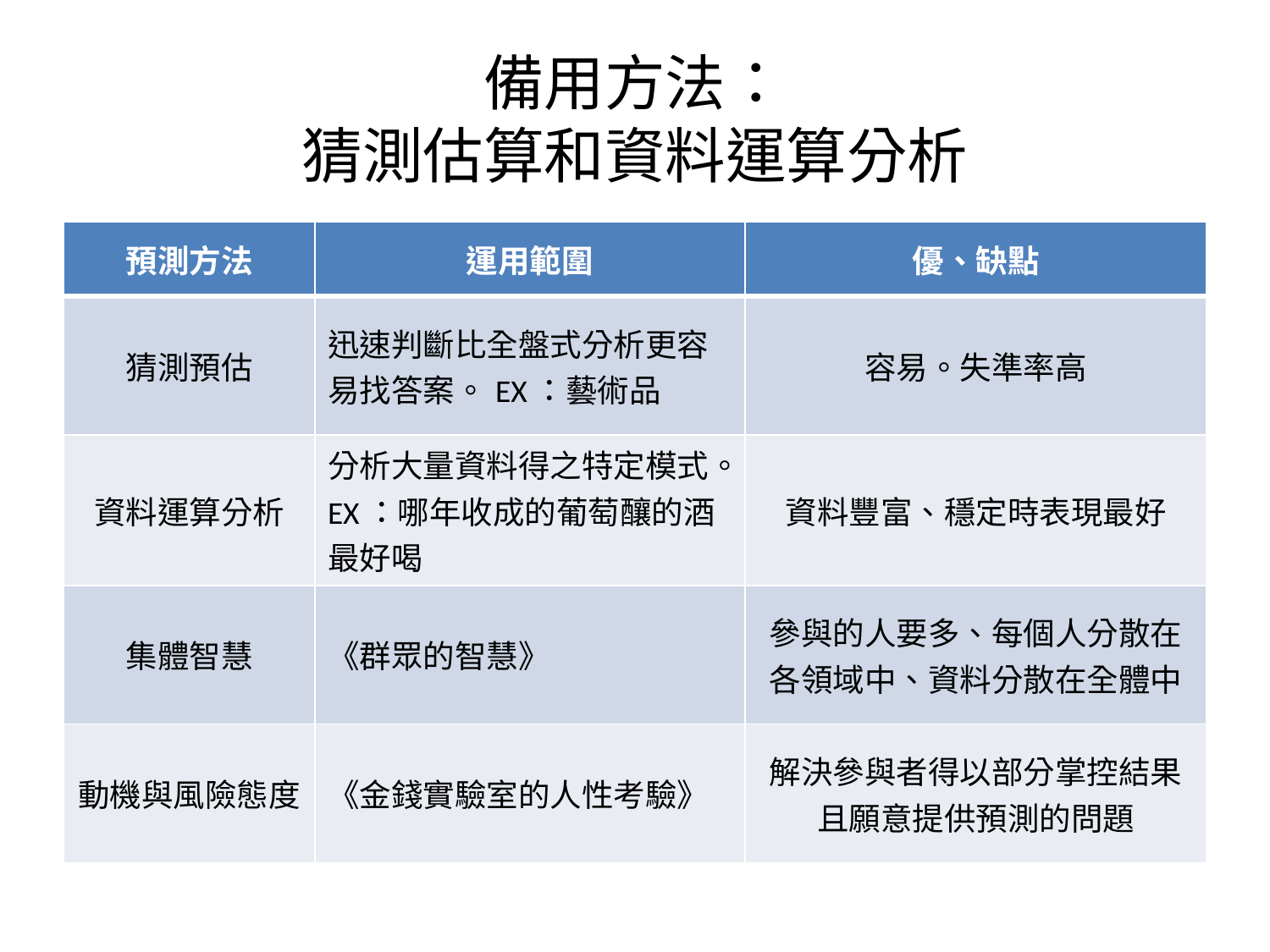

# 備用方法： 猜測估算和資料運算分析
| 預測方法 | 運用範圍 | 優、缺點 |
| --- | --- | --- |
| 猜測預估 | 迅速判斷比全盤式分析更容易找答案。EX：藝術品 | 容易。失準率高 |
| 資料運算分析 | 分析大量資料得之特定模式。EX：哪年收成的葡萄釀的酒最好喝 | 資料豐富、穩定時表現最好 |
| 集體智慧 | 《群眾的智慧》 | 參與的人要多、每個人分散在各領域中、資料分散在全體中 |
| 動機與風險態度 | 《金錢實驗室的人性考驗》 | 解決參與者得以部分掌控結果且願意提供預測的問題 |